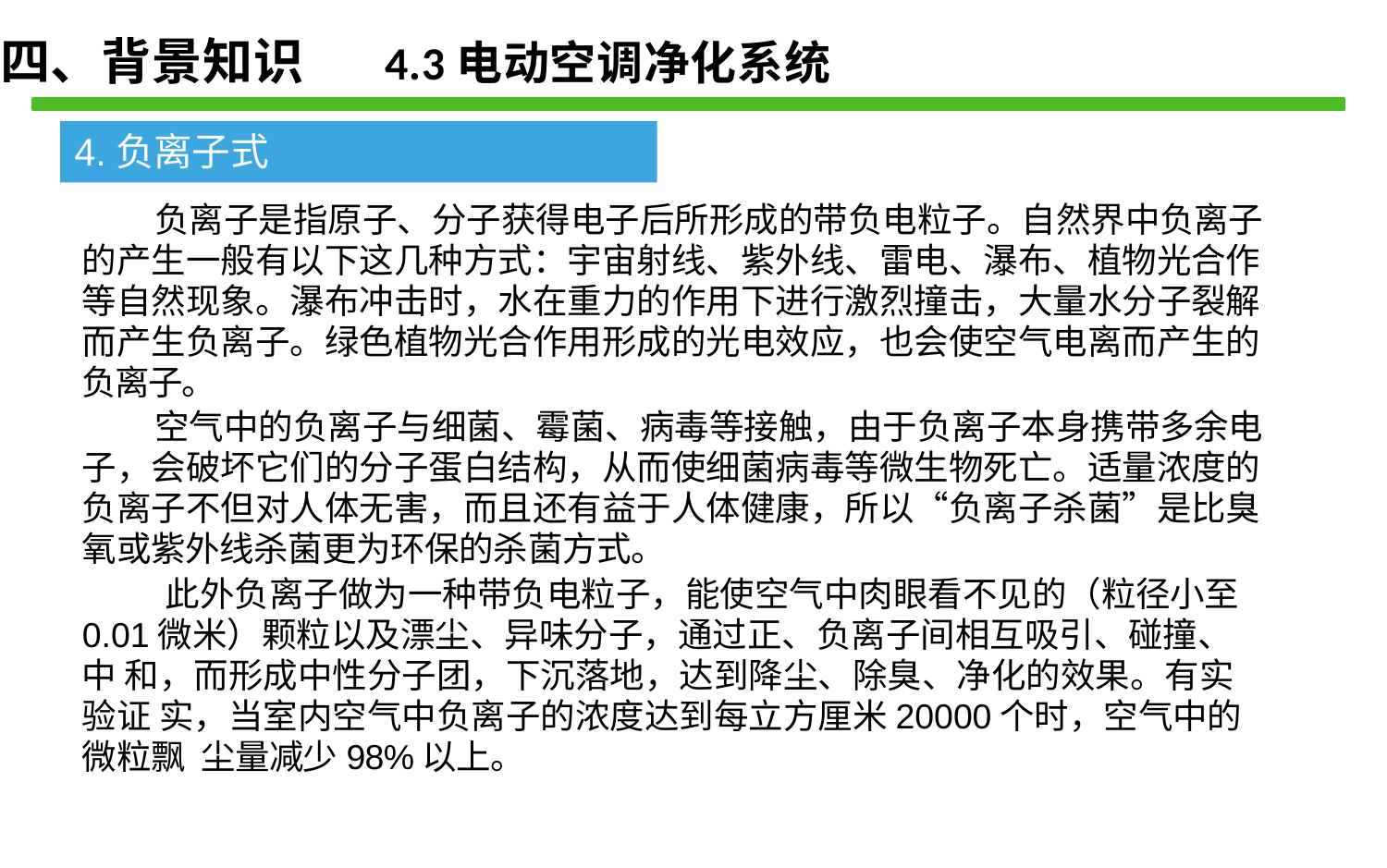

四、背景知识     4.3电动空调净化系统

4.负离子式

负离子是指原子、分子获得电子后所形成的带负电粒子。自然界中负离子 的产生一般有以下这几种方式：宇宙射线、紫外线、雷电、瀑布、植物光合作 等自然现象。瀑布冲击时，水在重力的作用下进行激烈撞击，大量水分子裂解 而产生负离子。绿色植物光合作用形成的光电效应，也会使空气电离而产生的 负离子。
空气中的负离子与细菌、霉菌、病毒等接触，由于负离子本身携带多余电 子，会破坏它们的分子蛋白结构，从而使细菌病毒等微生物死亡。适量浓度的 负离子不但对人体无害，而且还有益于人体健康，所以“负离子杀菌”是比臭 氧或紫外线杀菌更为环保的杀菌方式。
此外负离子做为一种带负电粒子，能使空气中肉眼看不见的（粒径小至   0.01微米）颗粒以及漂尘、异味分子，通过正、负离子间相互吸引、碰撞、中 和，而形成中性分子团，下沉落地，达到降尘、除臭、净化的效果。有实验证 实，当室内空气中负离子的浓度达到每立方厘米20000个时，空气中的微粒飘  尘量减少98%以上。